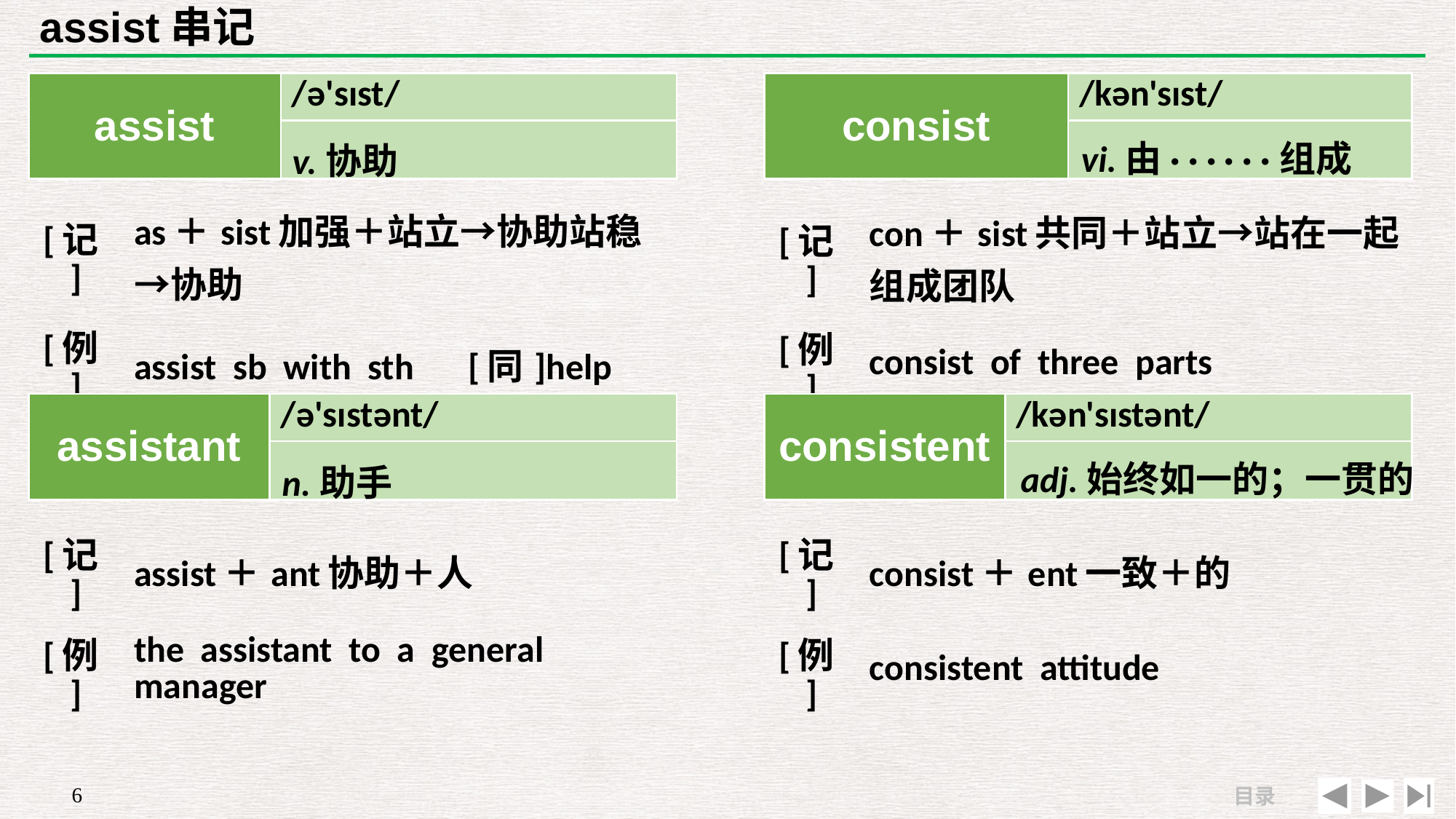

# assist串记

| assist | /ə'sɪst/ |
| --- | --- |
|  |  |
| consist | /kən'sɪst/ |
| --- | --- |
|  |  |
vi.由· · · · · ·组成
v.协助
| [记] | as＋sist加强＋站立→协助站稳→协助 |
| --- | --- |
| [例] | assist sb with sth　[同]help |
| [记] | con＋sist共同＋站立→站在一起组成团队 |
| --- | --- |
| [例] | consist of three parts |
| assistant | /ə'sɪstənt/ |
| --- | --- |
|  |  |
| consistent | /kən'sɪstənt/ |
| --- | --- |
|  |  |
adj.始终如一的；一贯的
n.助手
| [记] | assist＋ant协助＋人 |
| --- | --- |
| [例] | the assistant to a general manager |
| [记] | consist＋ent一致＋的 |
| --- | --- |
| [例] | consistent attitude |